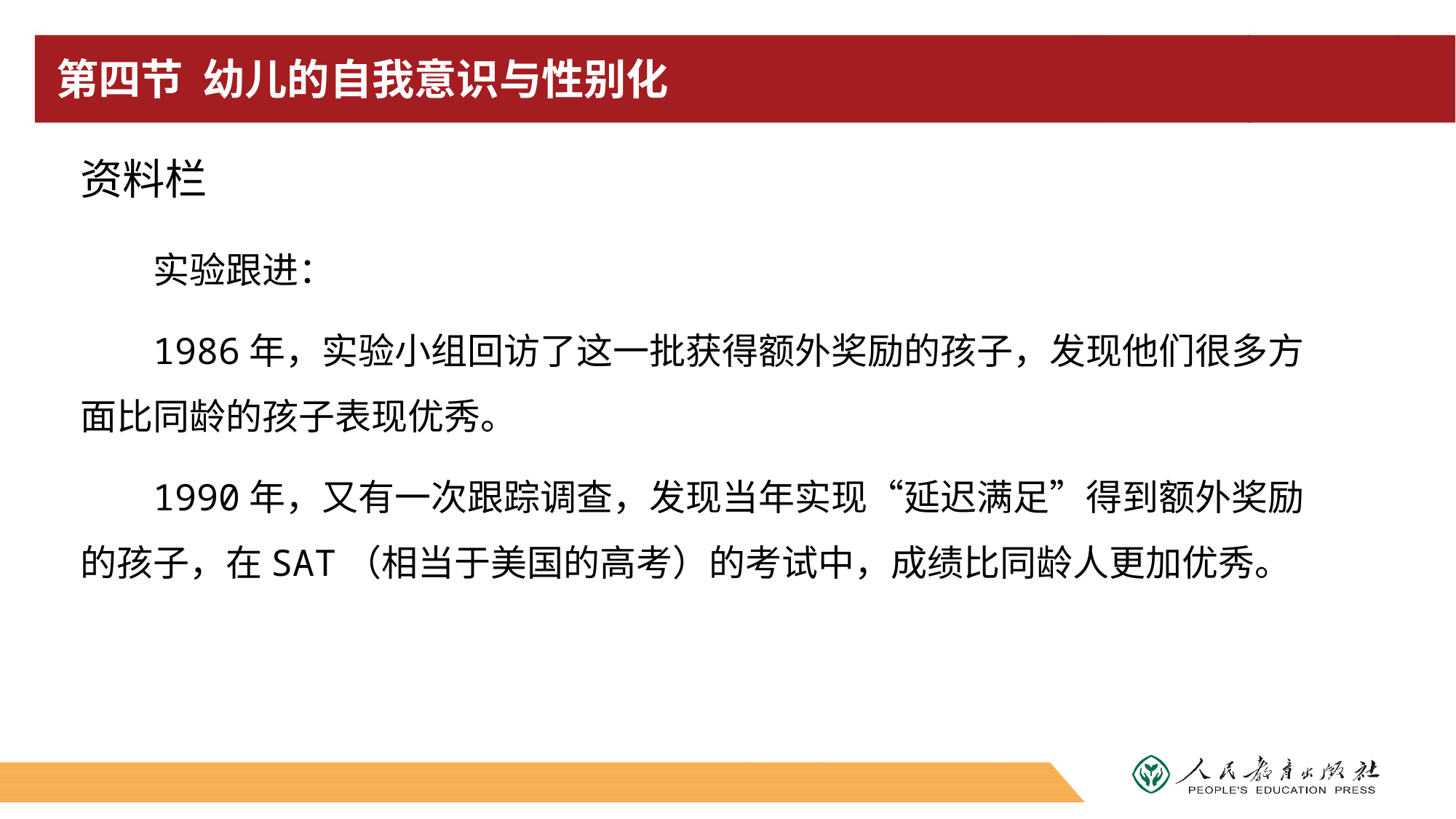

# 第四节  幼儿的自我意识与性别化
资料栏
实验跟进：
1986年，实验小组回访了这一批获得额外奖励的孩子，发现他们很多方面比同龄的孩子表现优秀。
1990年，又有一次跟踪调查，发现当年实现“延迟满足”得到额外奖励的孩子，在SAT（相当于美国的高考）的考试中，成绩比同龄人更加优秀。